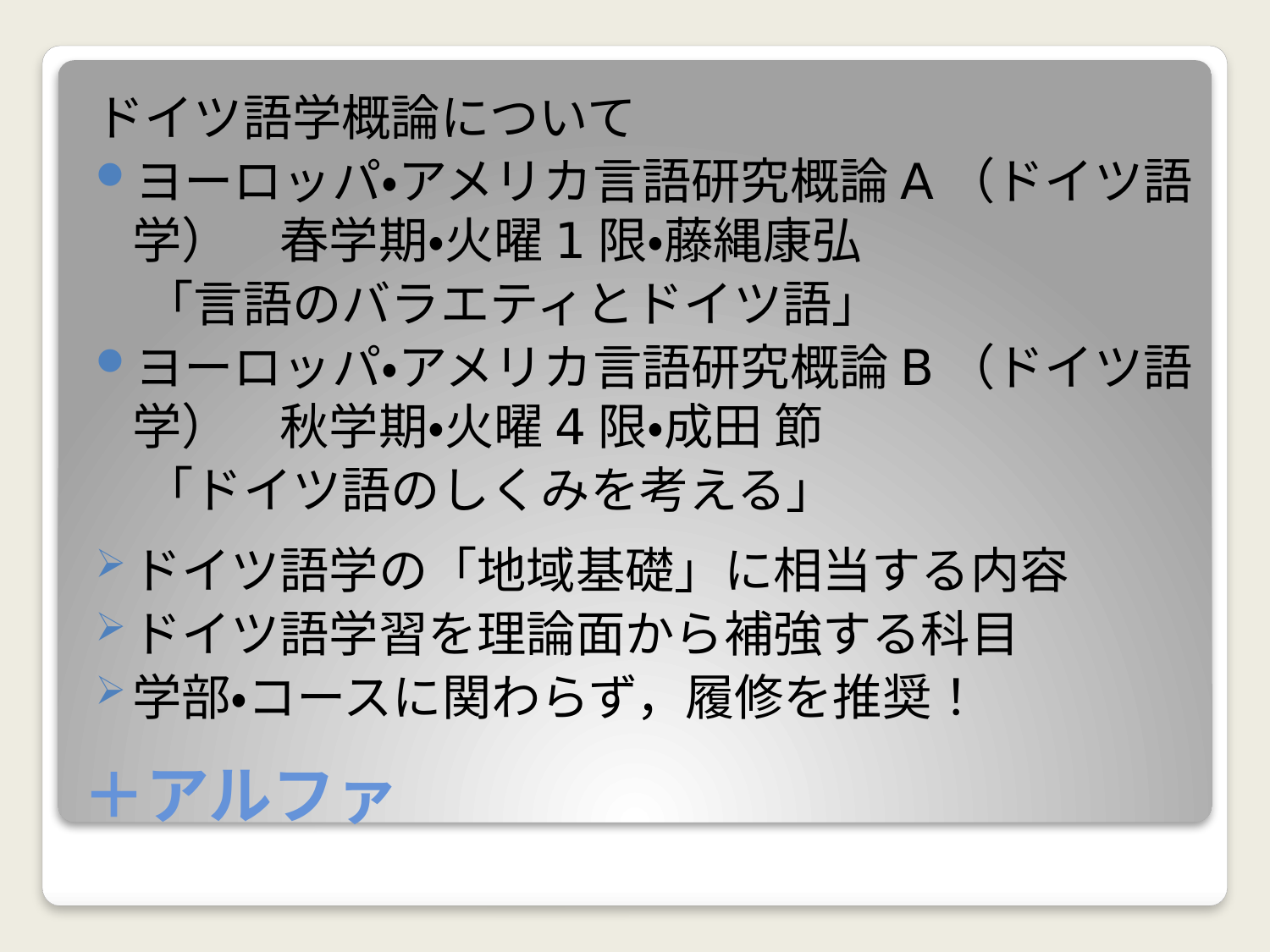

ドイツ語学概論について
ヨーロッパ・アメリカ言語研究概論A（ドイツ語学）　春学期・火曜1限・藤縄康弘
　「言語のバラエティとドイツ語」
ヨーロッパ・アメリカ言語研究概論B（ドイツ語学）　秋学期・火曜4限・成田 節
　「ドイツ語のしくみを考える」
ドイツ語学の「地域基礎」に相当する内容
ドイツ語学習を理論面から補強する科目
学部・コースに関わらず，履修を推奨！

# ＋アルファ